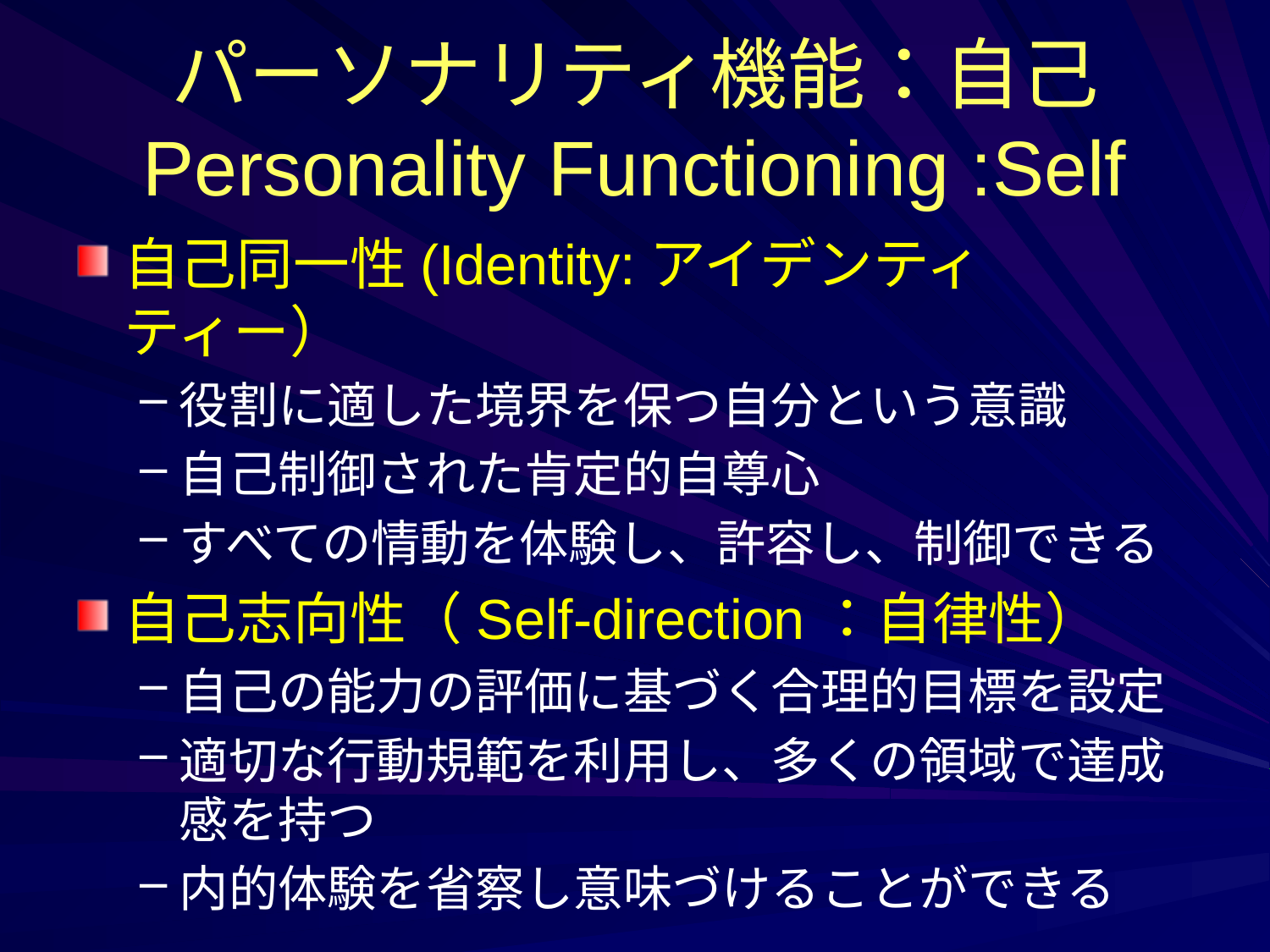

# パーソナリティ機能：自己 Personality Functioning :Self
自己同一性(Identity:アイデンティティー）
役割に適した境界を保つ自分という意識
自己制御された肯定的自尊心
すべての情動を体験し、許容し、制御できる
自己志向性（Self-direction：自律性）
自己の能力の評価に基づく合理的目標を設定
適切な行動規範を利用し、多くの領域で達成感を持つ
内的体験を省察し意味づけることができる